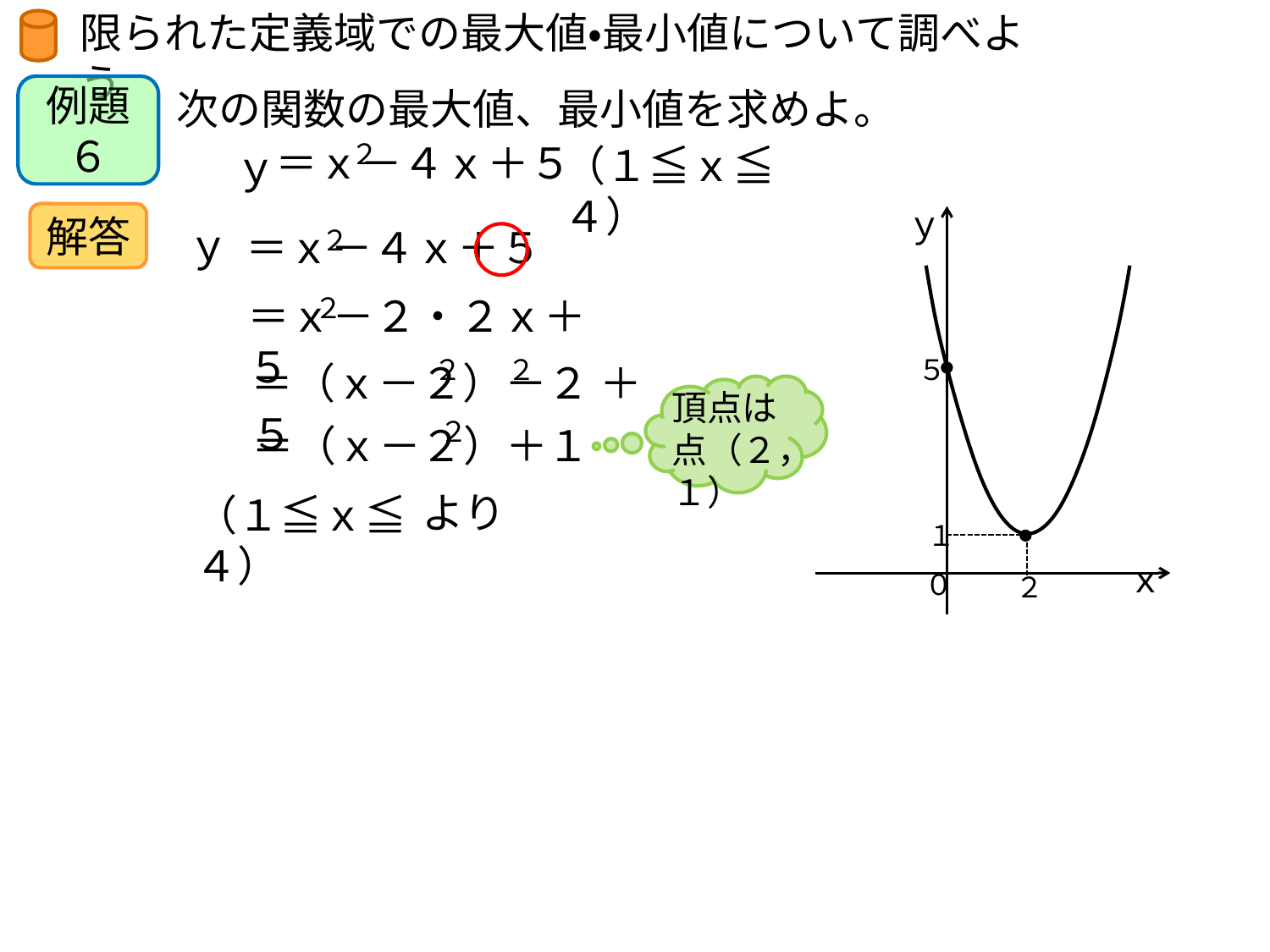

限られた定義域での最大値・最小値について調べよう

例題６
次の関数の最大値、最小値を求めよ。
＝ｘ－４ｘ＋５
２
ｙ
（１≦ｘ≦４）
ｙ
ｘ
０
解答
ｙ
＝ｘ－４ｘ＋５
２

＝ｘ－２・２ｘ＋５
２
２
２
＝（ｘ－２）－２ ＋５
５

頂点は
点（２，１）
２
＝（ｘ－２）＋１
より
（１≦ｘ≦４）
１
２